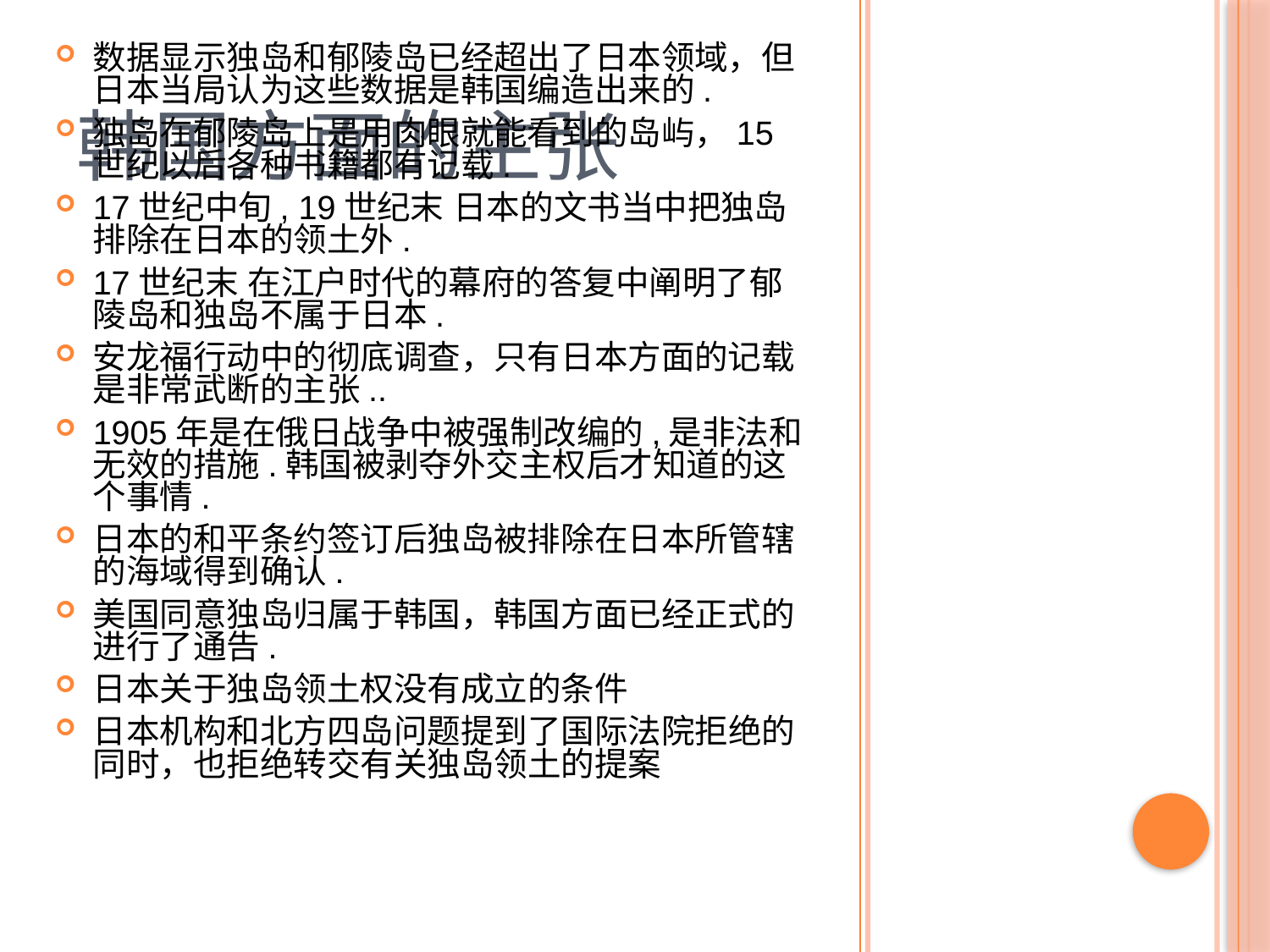

数据显示独岛和郁陵岛已经超出了日本领域，但日本当局认为这些数据是韩国编造出来的.
独岛在郁陵岛上是用肉眼就能看到的岛屿，15世纪以后各种书籍都有记载.
17世纪中旬, 19世纪末 日本的文书当中把独岛排除在日本的领土外.
17世纪末 在江户时代的幕府的答复中阐明了郁陵岛和独岛不属于日本.
安龙福行动中的彻底调查，只有日本方面的记载是非常武断的主张..
1905年是在俄日战争中被强制改编的,是非法和无效的措施.韩国被剥夺外交主权后才知道的这个事情.
日本的和平条约签订后独岛被排除在日本所管辖的海域得到确认.
美国同意独岛归属于韩国，韩国方面已经正式的进行了通告.
日本关于独岛领土权没有成立的条件
日本机构和北方四岛问题提到了国际法院拒绝的同时，也拒绝转交有关独岛领土的提案

# 韩国方面的主张